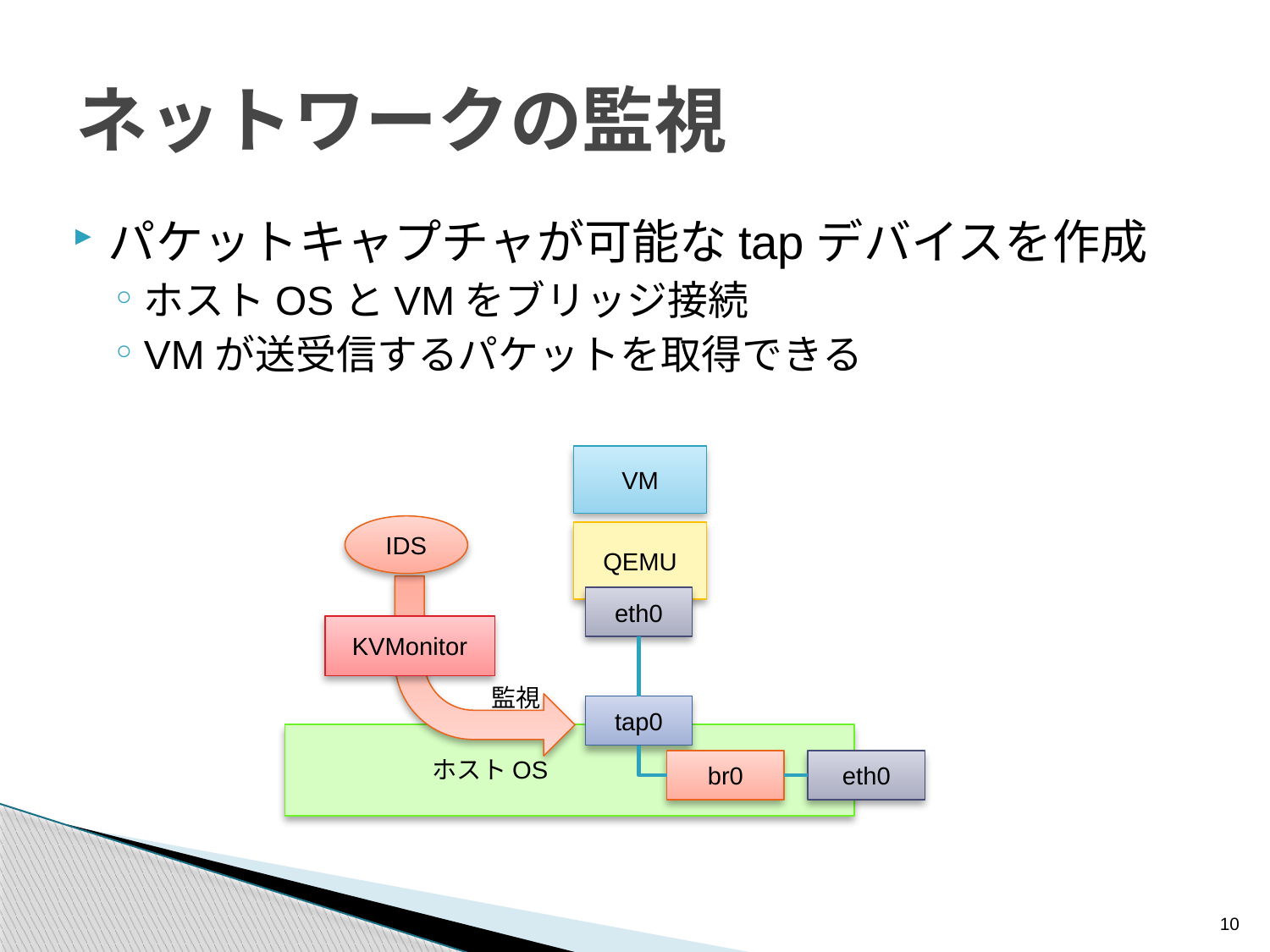

# ネットワークの監視
パケットキャプチャが可能なtapデバイスを作成
ホストOSとVMをブリッジ接続
VMが送受信するパケットを取得できる

VM
IDS
QEMU

eth0
KVMonitor
監視
tap0

ホストOS
br0
eth0
10